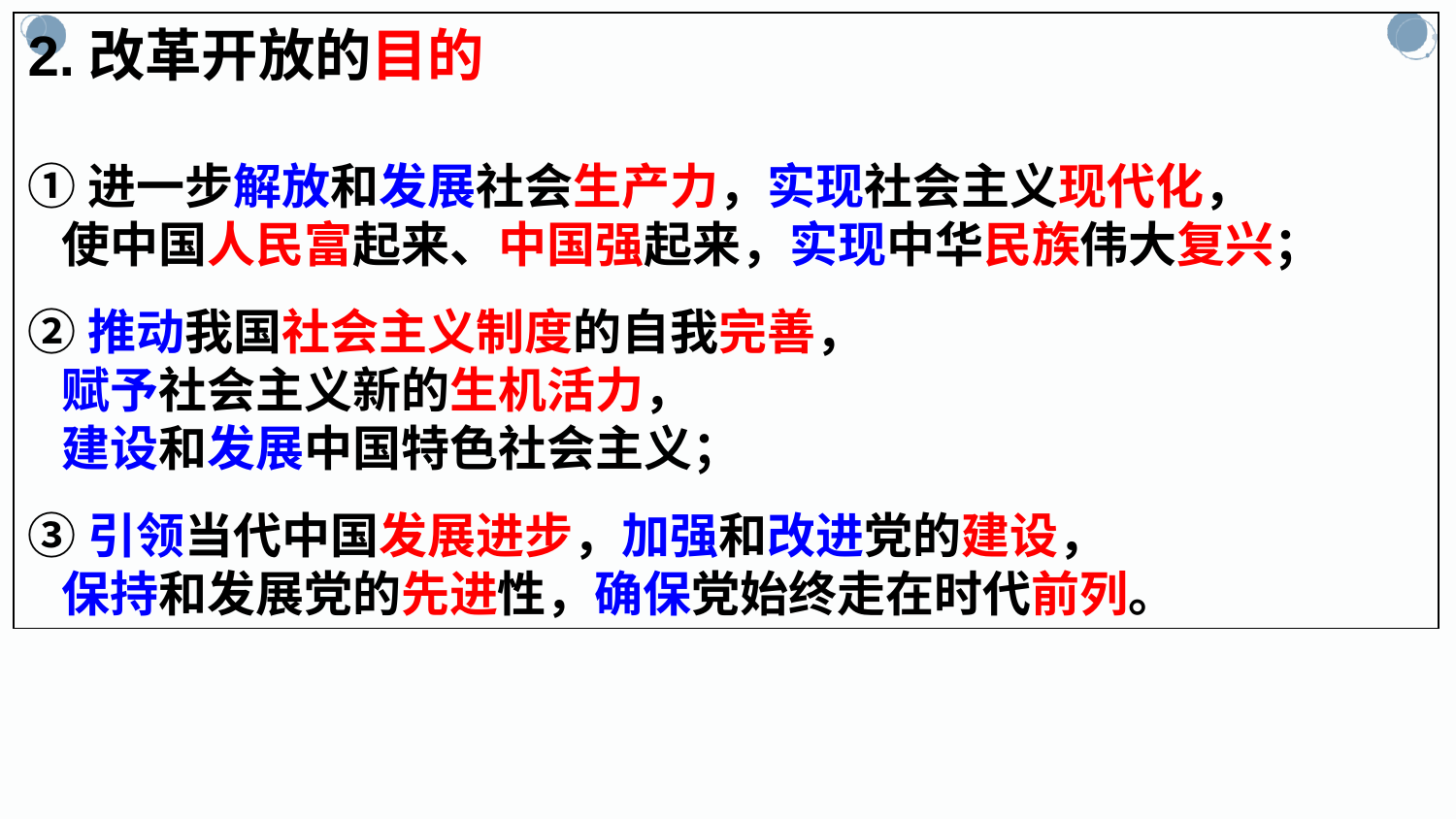

2.改革开放的目的

①进一步解放和发展社会生产力，实现社会主义现代化，
  使中国人民富起来、中国强起来，实现中华民族伟大复兴；

②推动我国社会主义制度的自我完善，
  赋予社会主义新的生机活力，
  建设和发展中国特色社会主义；

③引领当代中国发展进步，加强和改进党的建设，
  保持和发展党的先进性，确保党始终走在时代前列。